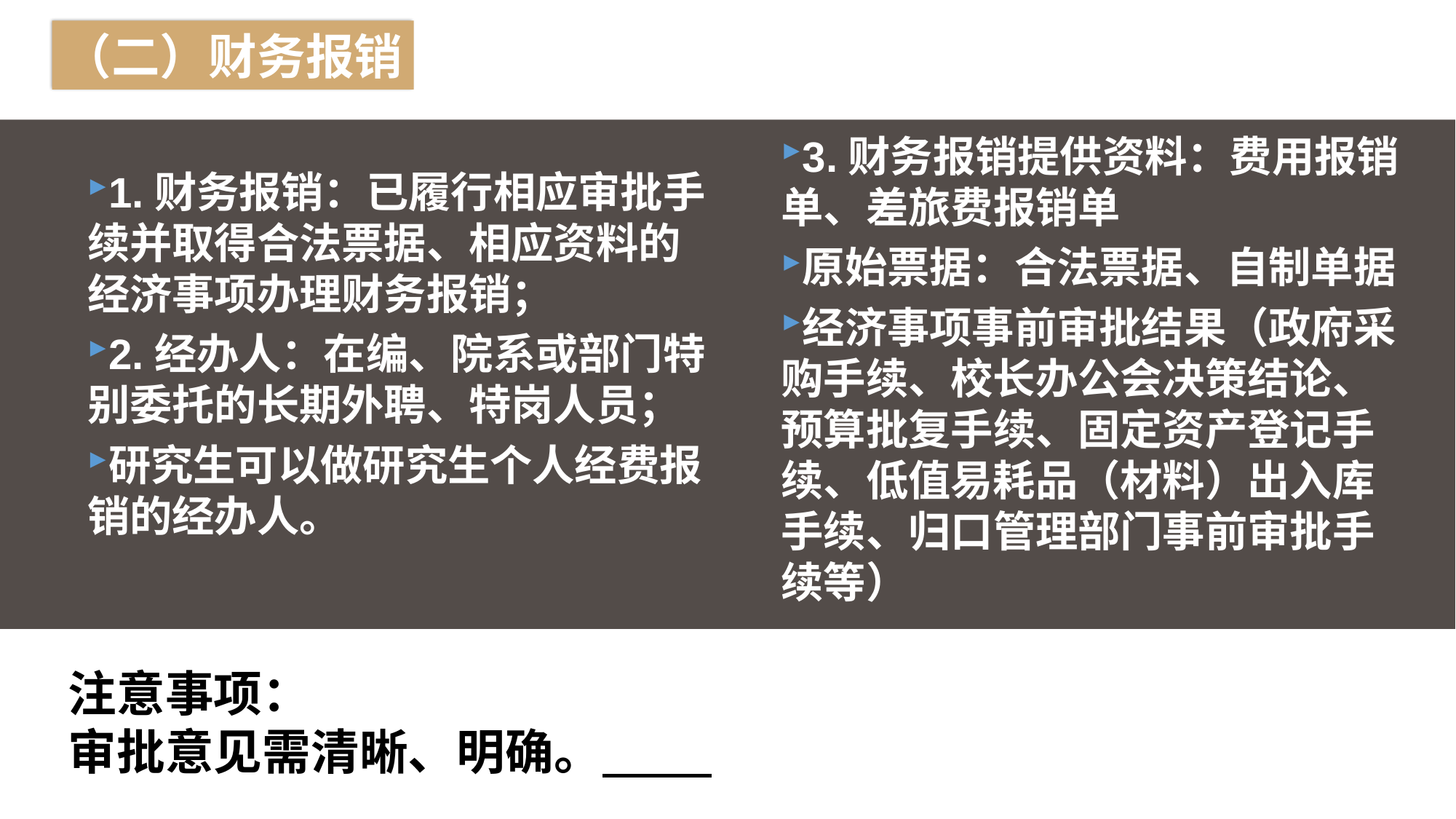

（二）财务报销

3.财务报销提供资料：费用报销单、差旅费报销单
原始票据：合法票据、自制单据
经济事项事前审批结果（政府采购手续、校长办公会决策结论、预算批复手续、固定资产登记手续、低值易耗品（材料）出入库手续、归口管理部门事前审批手续等）
1.财务报销：已履行相应审批手续并取得合法票据、相应资料的经济事项办理财务报销；
2.经办人：在编、院系或部门特别委托的长期外聘、特岗人员；
研究生可以做研究生个人经费报销的经办人。

注意事项：
审批意见需清晰、明确。